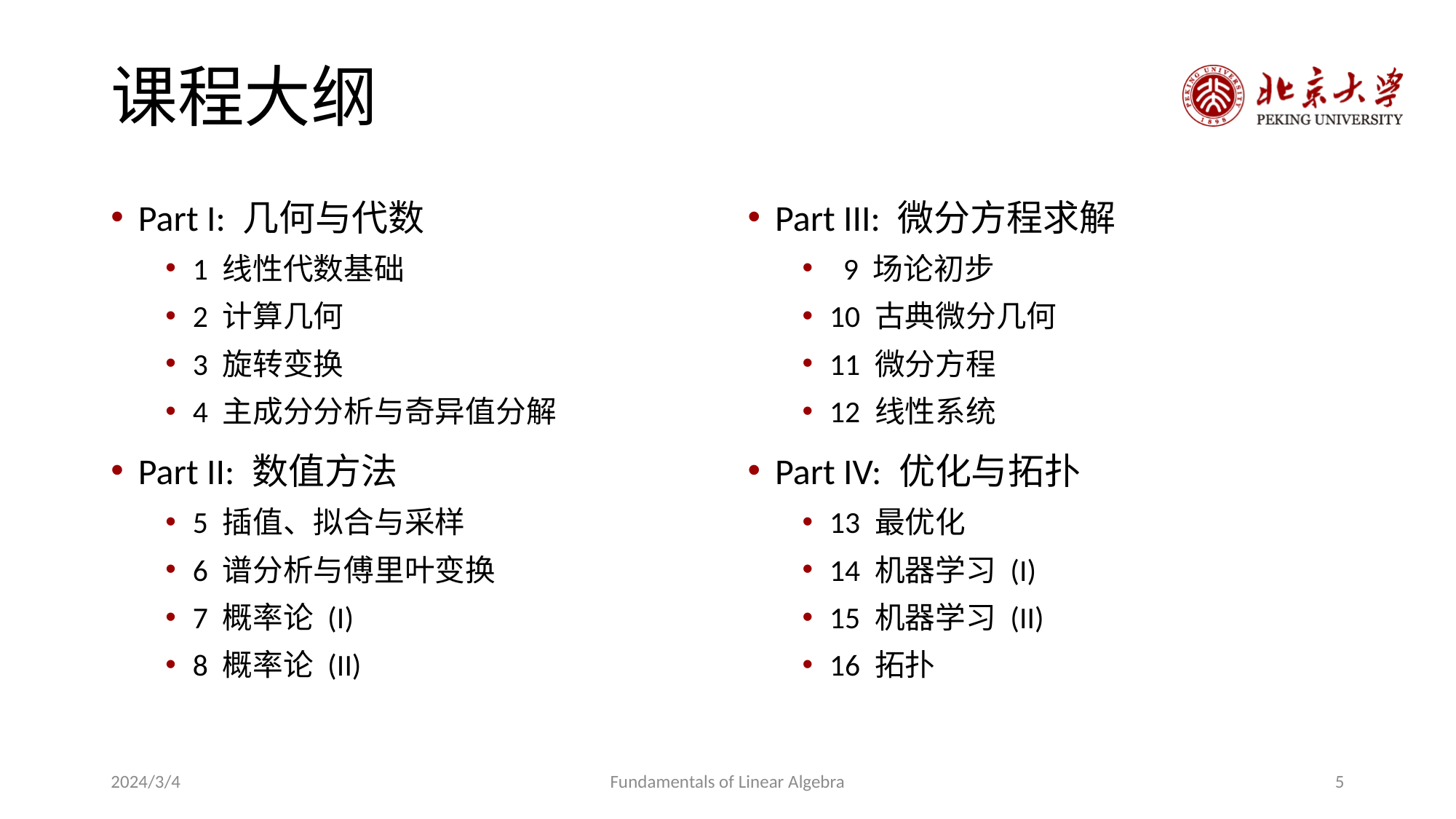

# 课程大纲
Part I: 几何与代数
1 线性代数基础
2 计算几何
3 旋转变换
4 主成分分析与奇异值分解
Part II: 数值方法
5 插值、拟合与采样
6 谱分析与傅里叶变换
7 概率论 (I)
8 概率论 (II)
Part III: 微分方程求解
  9 场论初步
10 古典微分几何
11 微分方程
12 线性系统
Part IV: 优化与拓扑
13 最优化
14 机器学习 (I)
15 机器学习 (II)
16 拓扑
2024/3/4
Fundamentals of Linear Algebra
5